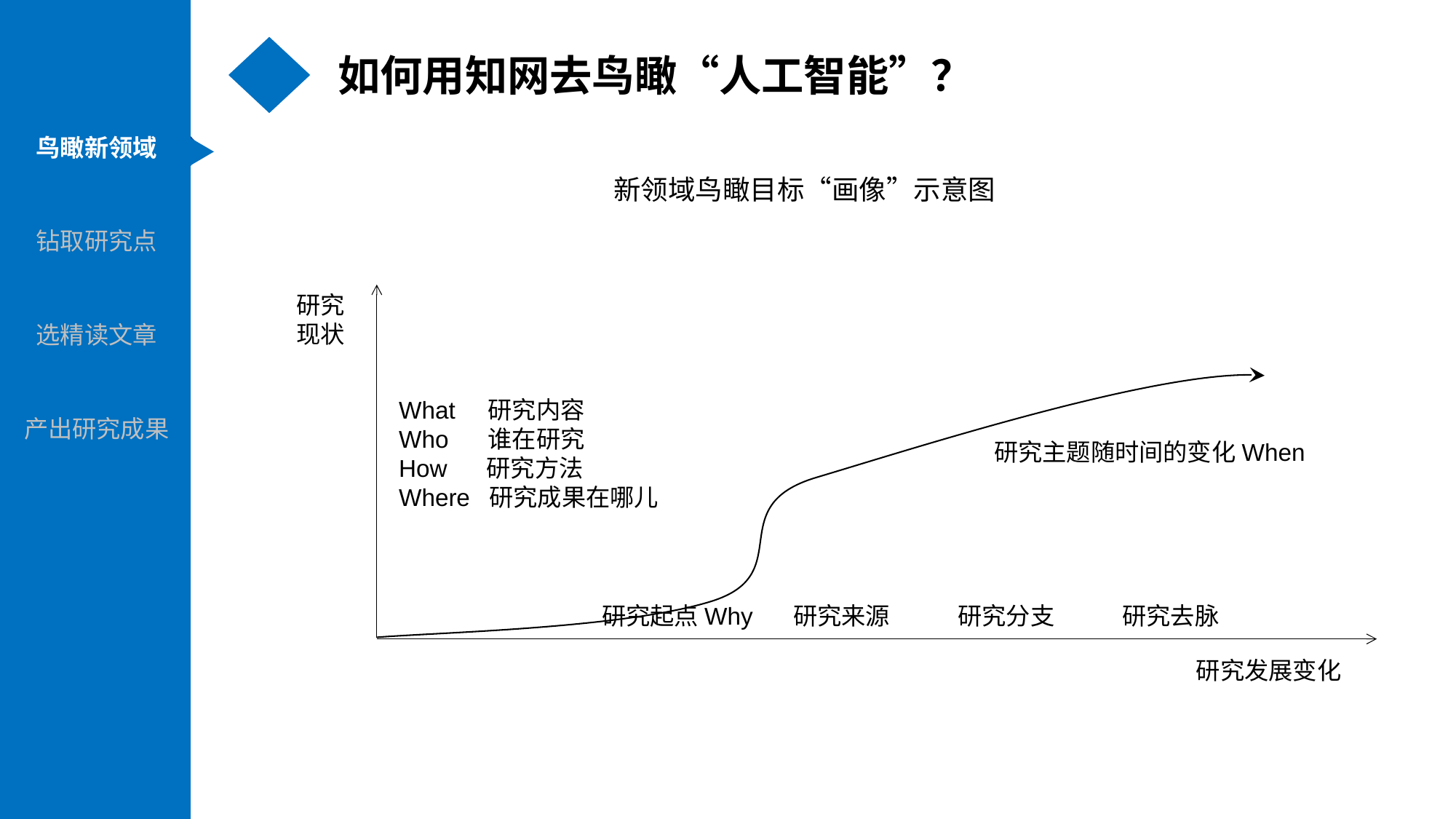

如何用知网去鸟瞰“人工智能”？
鸟瞰新领域

新领域鸟瞰目标“画像”示意图
钻取研究点
研究现状

What    研究内容
Who     谁在研究
How     研究方法
Where  研究成果在哪儿
研究主题随时间的变化When
研究起点Why
研究来源
研究分支
研究去脉
研究发展变化
选精读文章
产出研究成果